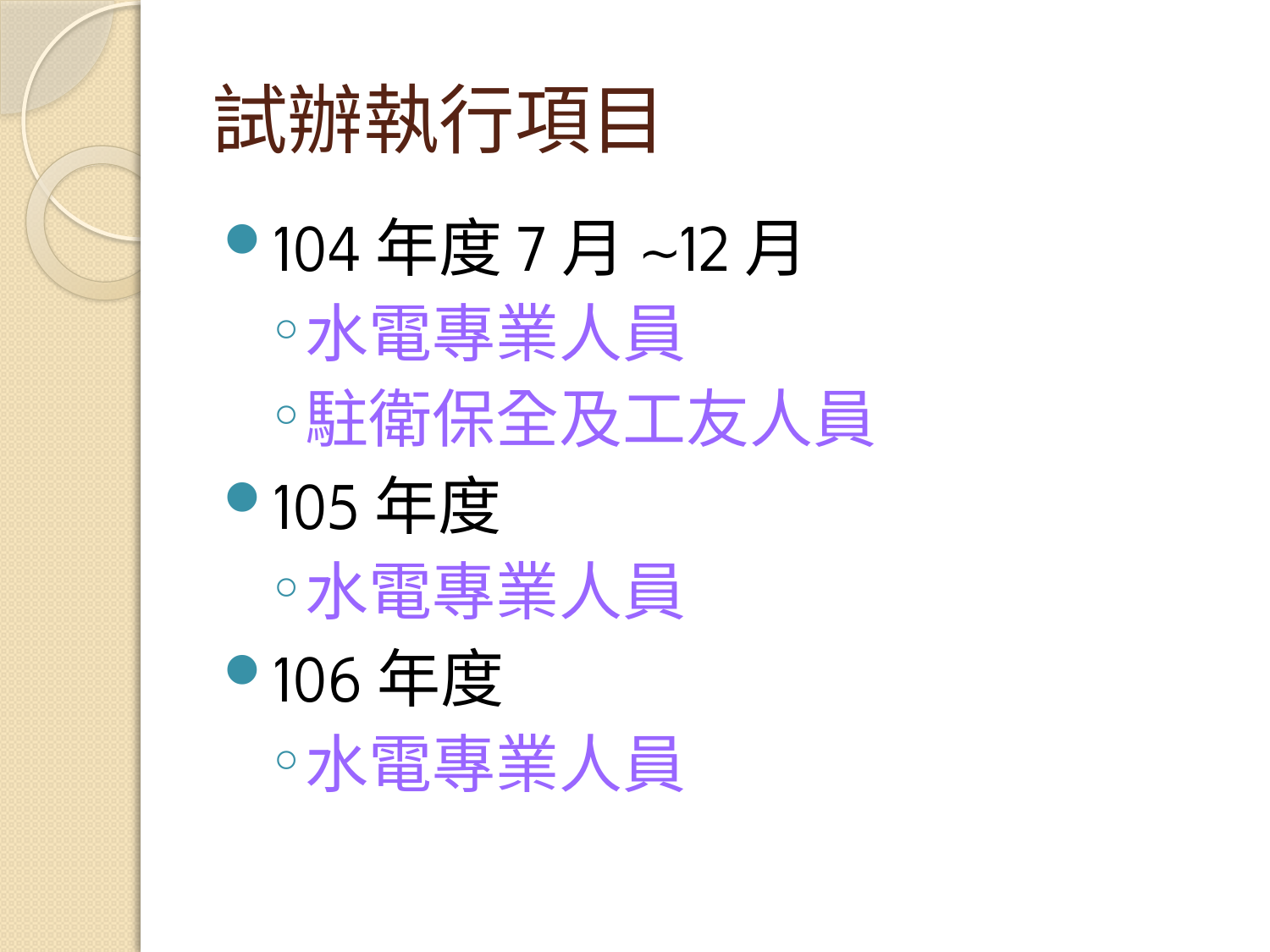

# 試辦執行項目
104年度7月~12月
水電專業人員
駐衛保全及工友人員
105年度
水電專業人員
106年度
水電專業人員